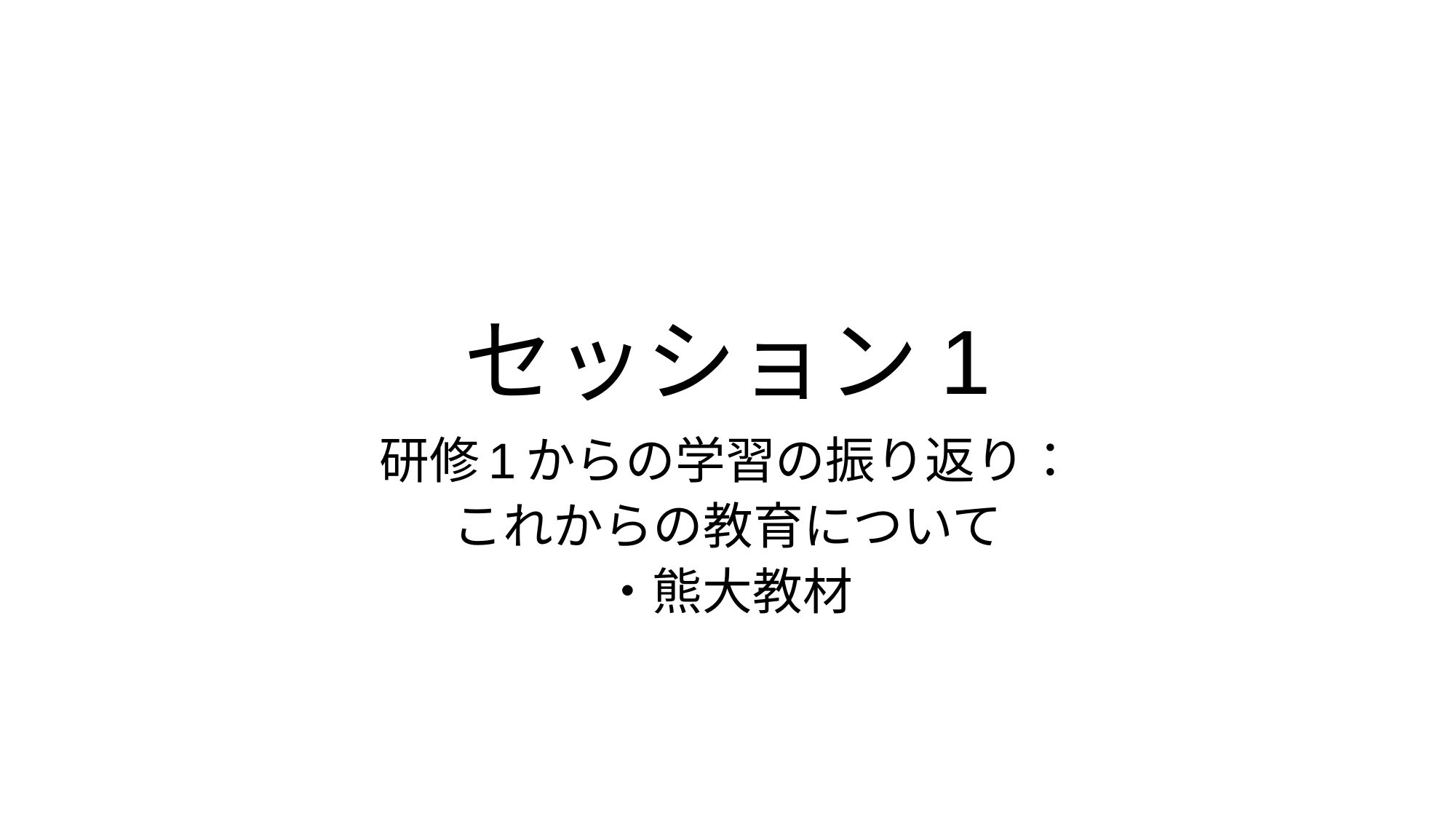

# セッション1
研修1からの学習の振り返り：
これからの教育について
・熊大教材